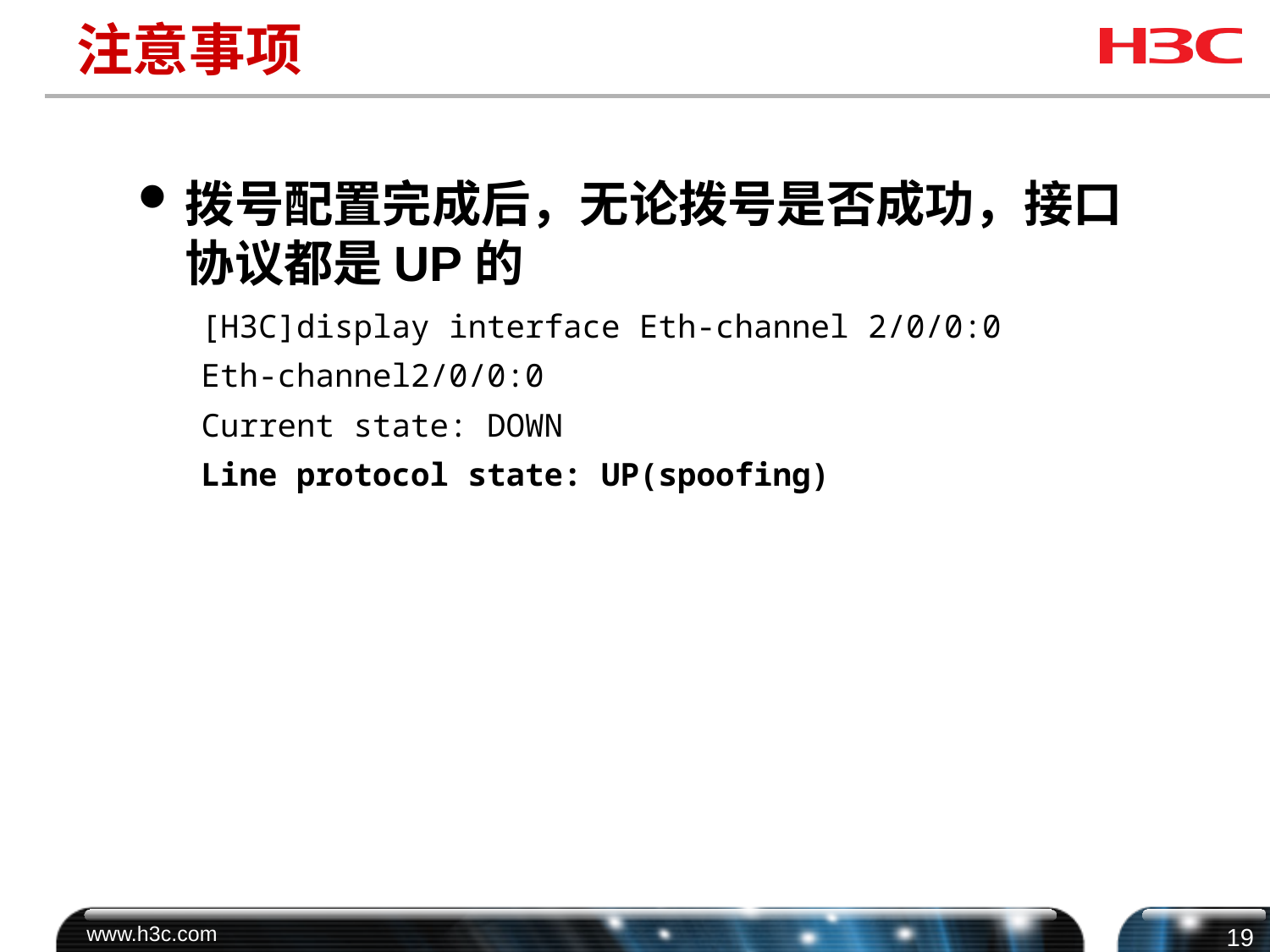

# 注意事项
拨号配置完成后，无论拨号是否成功，接口协议都是UP的
[H3C]display interface Eth-channel 2/0/0:0
Eth-channel2/0/0:0
Current state: DOWN
Line protocol state: UP(spoofing)